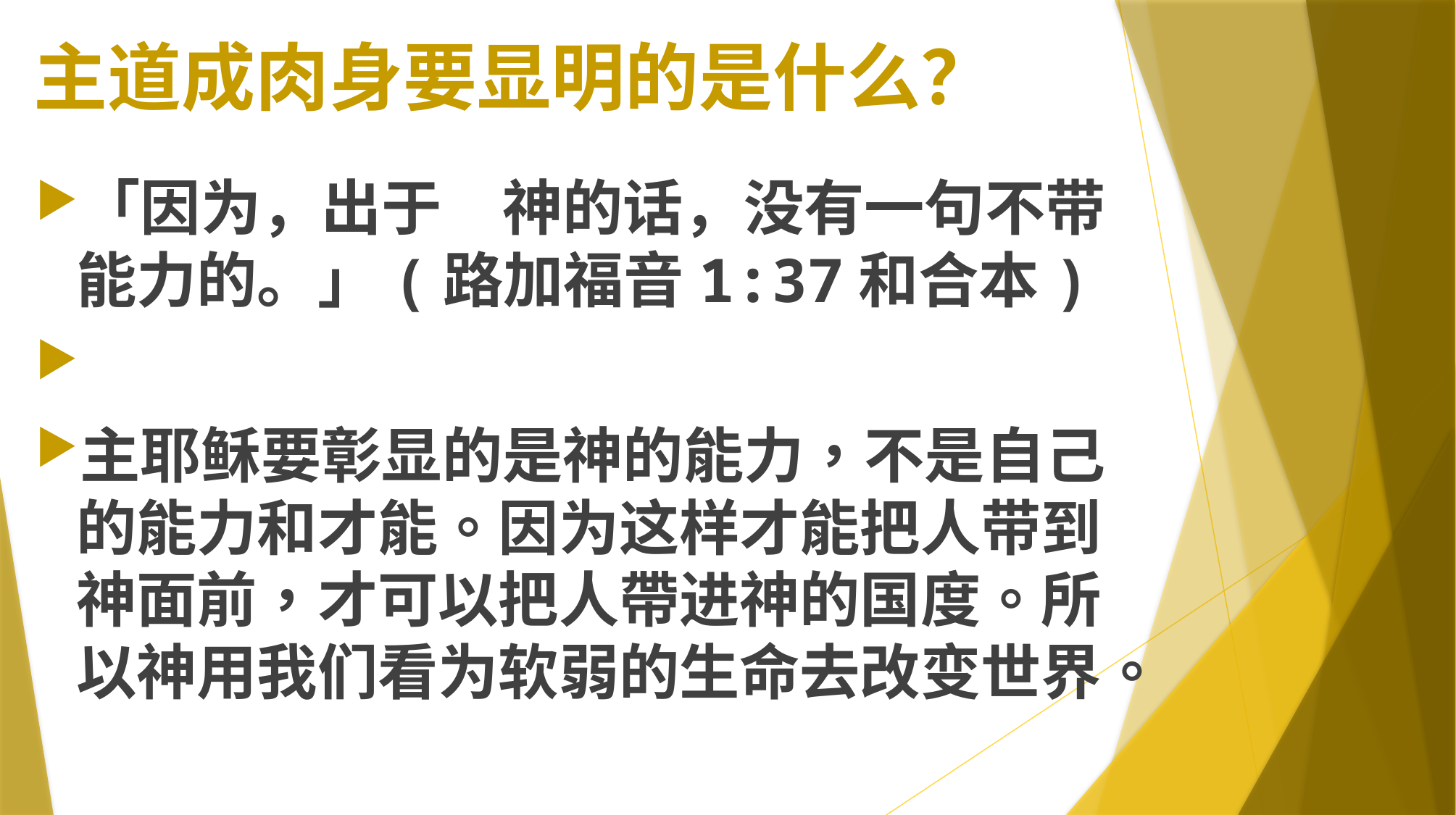

# 主道成肉身要显明的是什么？
「因为，出于　神的话，没有一句不带能力的。」(路加福音1:37和合本)

主耶稣要彰显的是神的能力，不是自己的能力和才能。因为这样才能把人带到神面前，才可以把人帶进神的国度。所以神用我们看为软弱的生命去改变世界。